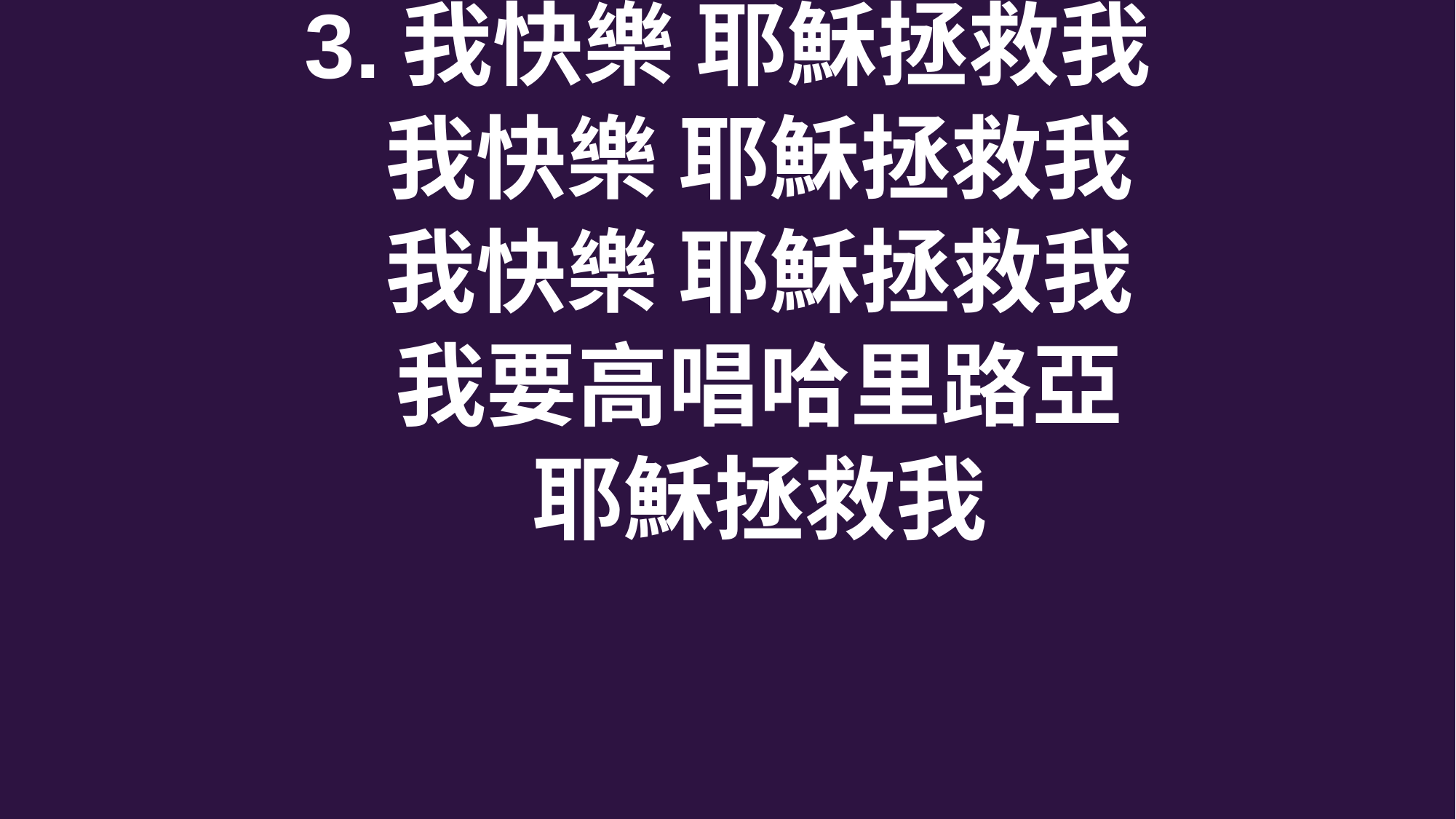

# 3.我快樂 耶穌拯救我
  我快樂 耶穌拯救我
  我快樂 耶穌拯救我
  我要高唱哈里路亞
  耶穌拯救我